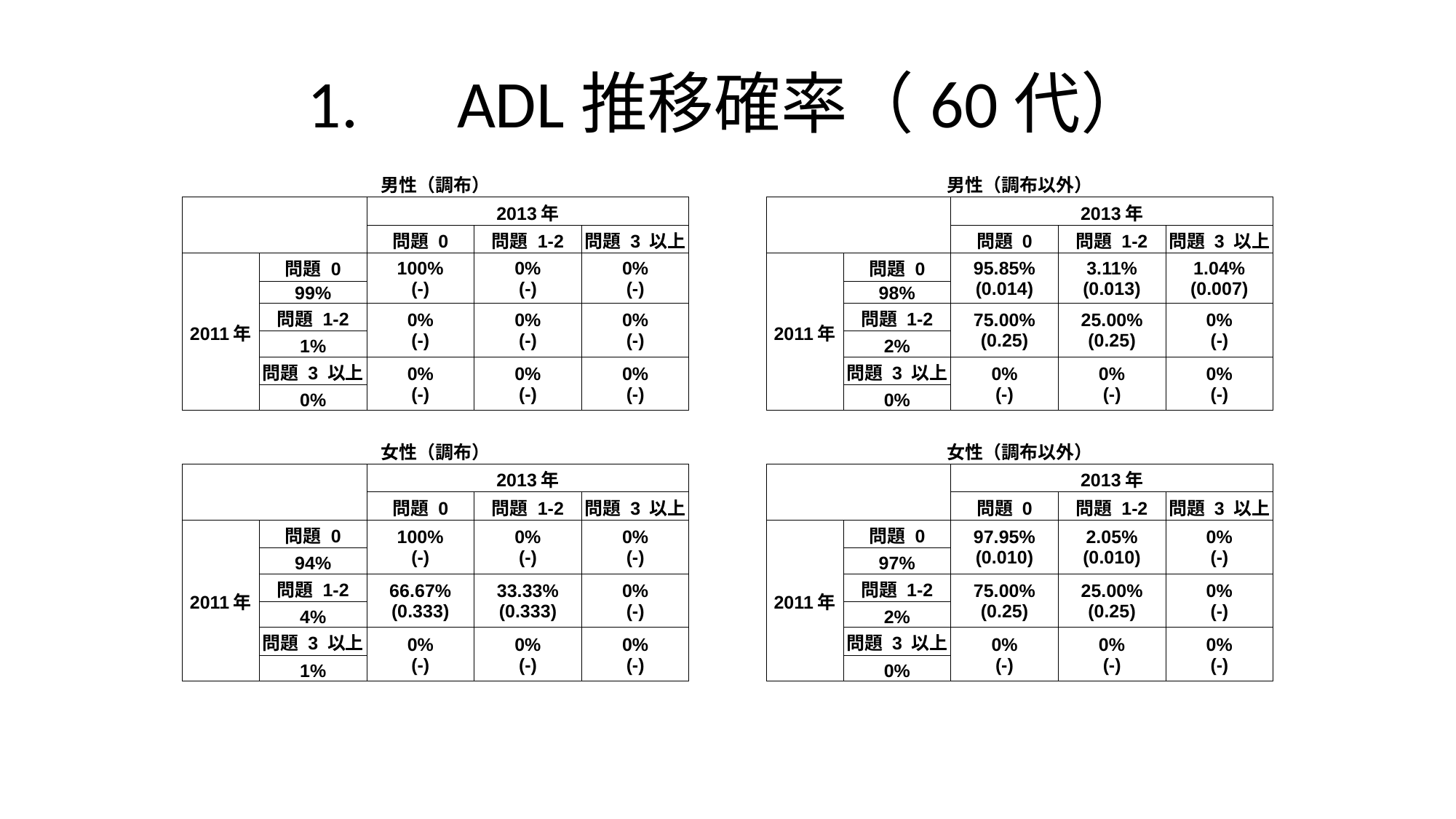

# 1.　ADL推移確率（60代）
| 男性（調布） |  |  |  |  |  | 男性（調布以外） |  |  |  |  |
| --- | --- | --- | --- | --- | --- | --- | --- | --- | --- | --- |
|  |  | 2013年 |  |  |  |  |  | 2013年 |  |  |
|  |  | 問題 0 | 問題 1-2 | 問題 3 以上 |  |  |  | 問題 0 | 問題 1-2 | 問題 3 以上 |
| 2011年 | 問題 0 | 100% (-) | 0% (-) | 0% (-) |  | 2011年 | 問題 0 | 95.85% (0.014) | 3.11% (0.013) | 1.04% (0.007) |
|  | 99% |  |  |  |  |  | 98% |  |  |  |
|  | 問題 1-2 | 0% (-) | 0% (-) | 0% (-) |  |  | 問題 1-2 | 75.00% (0.25) | 25.00% (0.25) | 0% (-) |
|  | 1% |  |  |  |  |  | 2% |  |  |  |
|  | 問題 3 以上 | 0% (-) | 0% (-) | 0% (-) |  |  | 問題 3 以上 | 0% (-) | 0% (-) | 0% (-) |
|  | 0% |  |  |  |  |  | 0% |  |  |  |
|  |  |  |  |  |  |  |  |  |  |  |
| 女性（調布） |  |  |  |  |  | 女性（調布以外） |  |  |  |  |
|  |  | 2013年 |  |  |  |  |  | 2013年 |  |  |
|  |  | 問題 0 | 問題 1-2 | 問題 3 以上 |  |  |  | 問題 0 | 問題 1-2 | 問題 3 以上 |
| 2011年 | 問題 0 | 100% (-) | 0% (-) | 0% (-) |  | 2011年 | 問題 0 | 97.95% (0.010) | 2.05% (0.010) | 0% (-) |
|  | 94% |  |  |  |  |  | 97% |  |  |  |
|  | 問題 1-2 | 66.67% (0.333) | 33.33% (0.333) | 0% (-) |  |  | 問題 1-2 | 75.00% (0.25) | 25.00% (0.25) | 0% (-) |
|  | 4% |  |  |  |  |  | 2% |  |  |  |
|  | 問題 3 以上 | 0% (-) | 0% (-) | 0% (-) |  |  | 問題 3 以上 | 0% (-) | 0% (-) | 0% (-) |
|  | 1% |  |  |  |  |  | 0% |  |  |  |